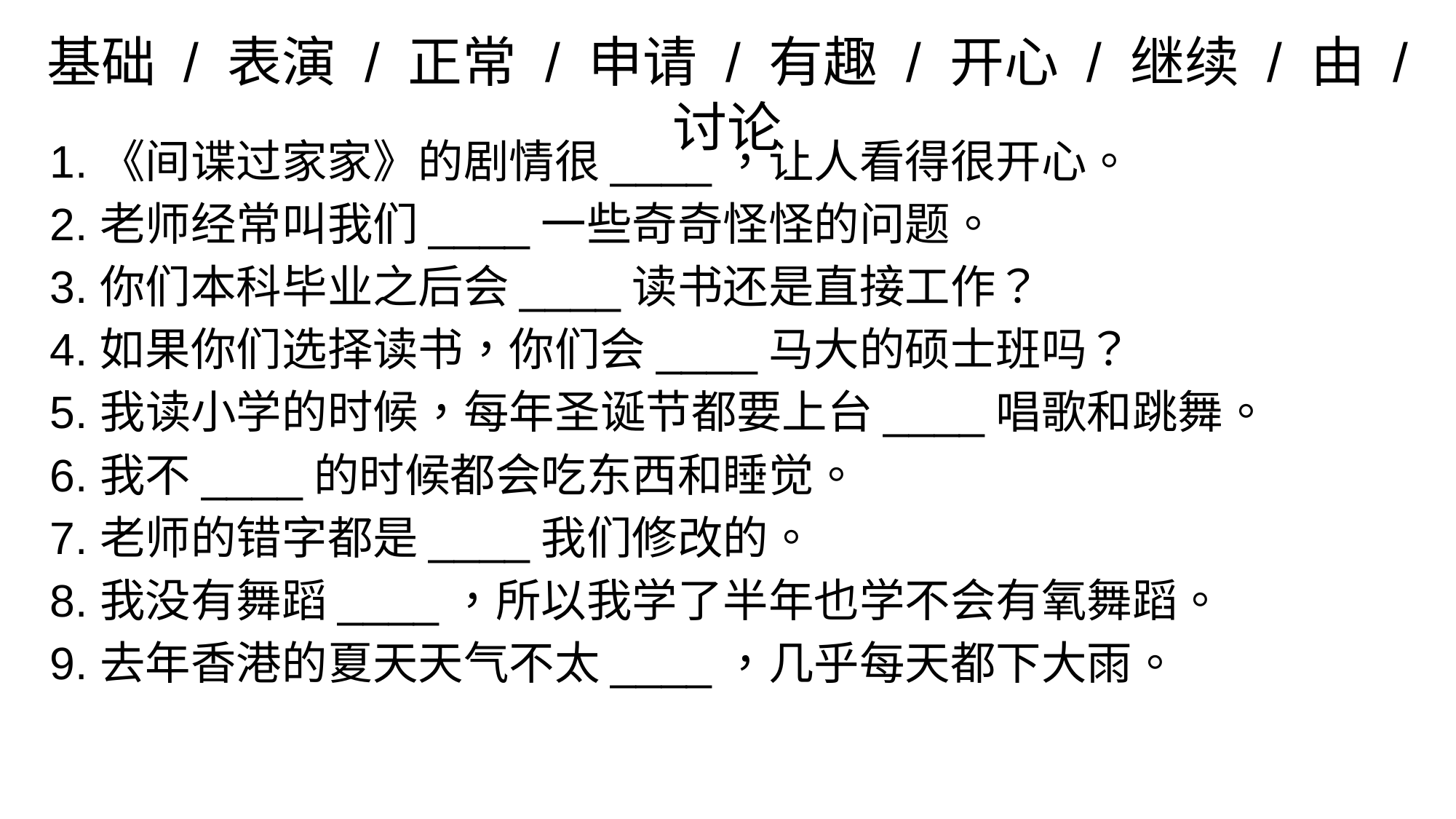

基础 / 表演 / 正常 / 申请 / 有趣 / 开心 / 继续 / 由 / 讨论
《间谍过家家》的剧情很____，让人看得很开心。
老师经常叫我们____一些奇奇怪怪的问题。
你们本科毕业之后会____读书还是直接工作？
如果你们选择读书，你们会____马大的硕士班吗？
我读小学的时候，每年圣诞节都要上台____唱歌和跳舞。
我不____的时候都会吃东西和睡觉。
老师的错字都是____我们修改的。
我没有舞蹈____，所以我学了半年也学不会有氧舞蹈。
去年香港的夏天天气不太____，几乎每天都下大雨。